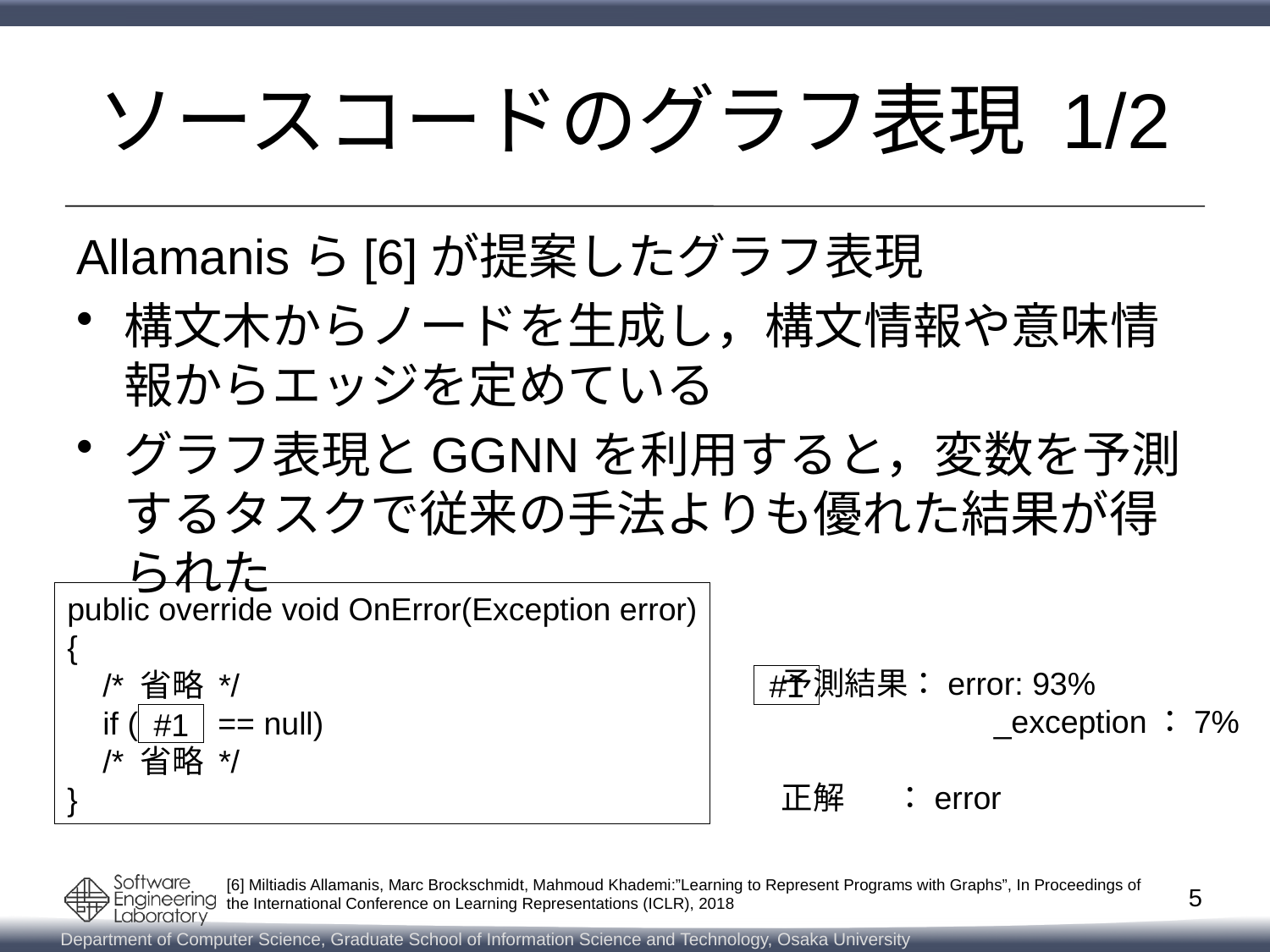

# ソースコードのグラフ表現 1/2
Allamanisら[6]が提案したグラフ表現
構文木からノードを生成し，構文情報や意味情報からエッジを定めている
グラフ表現とGGNNを利用すると，変数を予測するタスクで従来の手法よりも優れた結果が得られた
public override void OnError(Exception error)
{
    /* 省略 */
    if (         == null)
    /* 省略 */
}
予測結果：error: 93%
　　　　　　  _exception：7%

正解       ：error
#1
#1
[6] Miltiadis Allamanis, Marc Brockschmidt, Mahmoud Khademi:”Learning to Represent Programs with Graphs”, In Proceedings of the International Conference on Learning Representations (ICLR), 2018
5